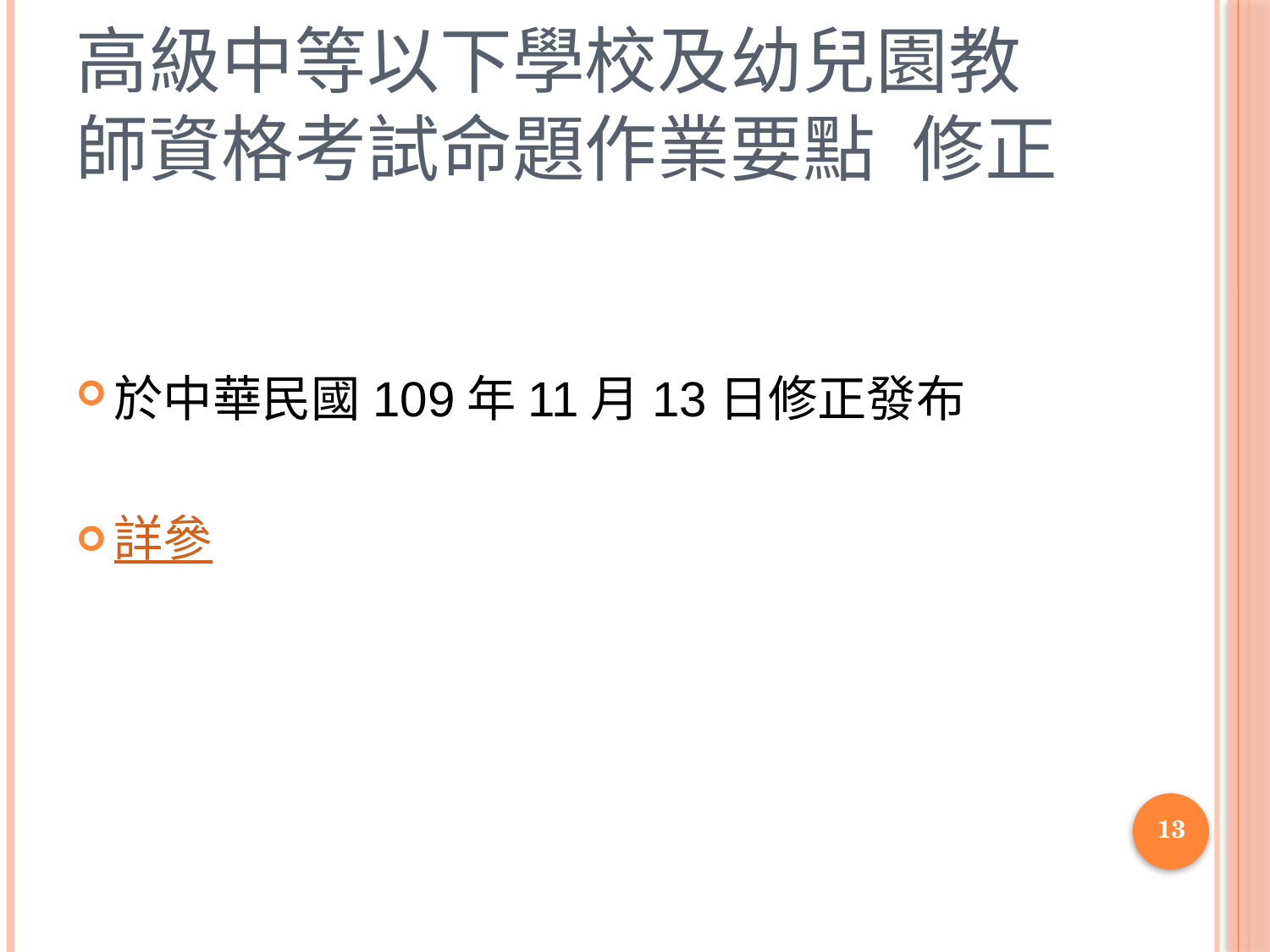

# 高級中等以下學校及幼兒園教師資格考試命題作業要點 修正

於中華民國109年11月13日修正發布

詳參
13